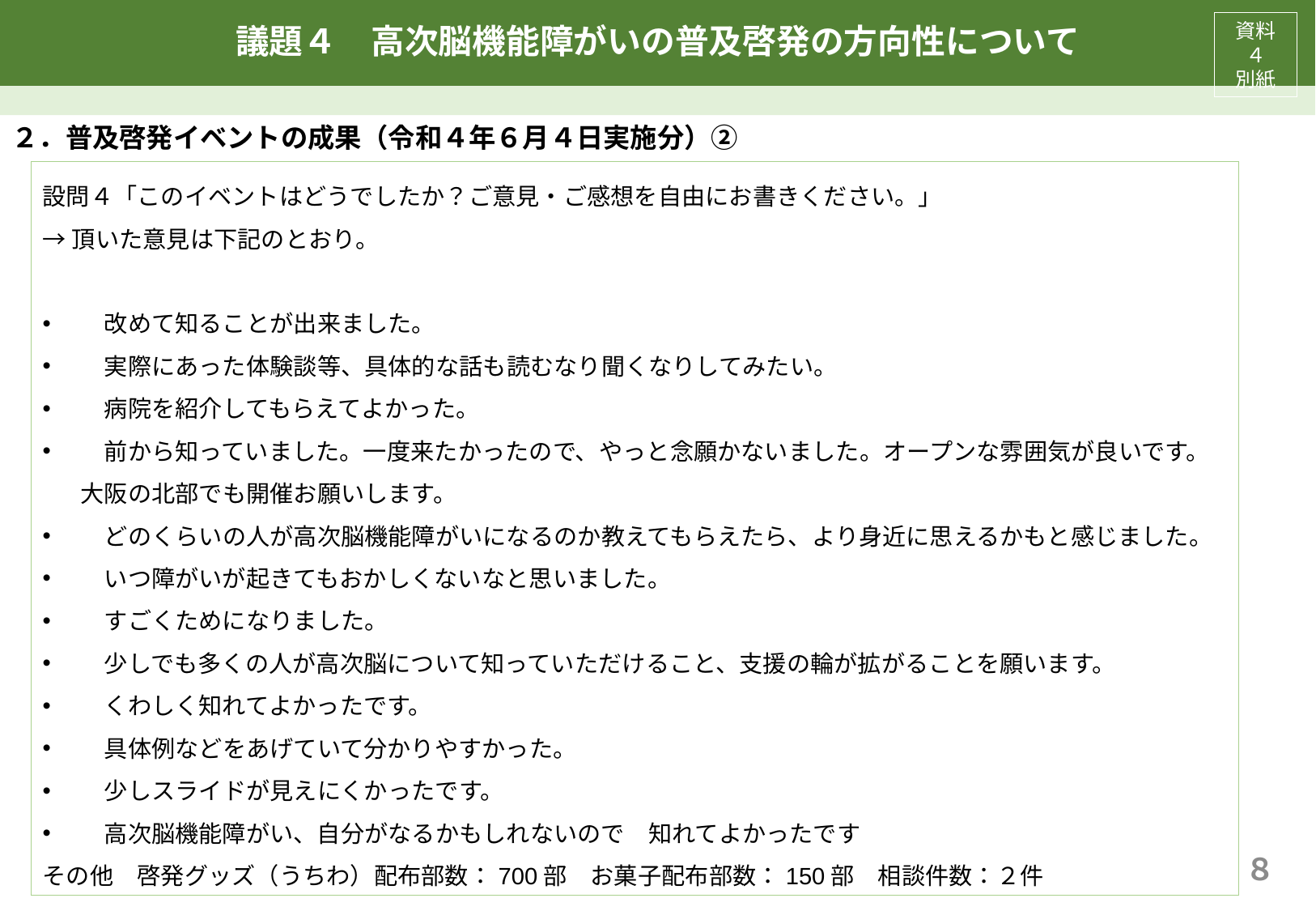

# 議題４　高次脳機能障がいの普及啓発の方向性について
資料４
別紙

２．普及啓発イベントの成果（令和４年６月４日実施分）②

設問４「このイベントはどうでしたか？ご意見・ご感想を自由にお書きください。」
→頂いた意見は下記のとおり。

　改めて知ることが出来ました。
　実際にあった体験談等、具体的な話も読むなり聞くなりしてみたい。
　病院を紹介してもらえてよかった。
　前から知っていました。一度来たかったので、やっと念願かないました。オープンな雰囲気が良いです。大阪の北部でも開催お願いします。
　どのくらいの人が高次脳機能障がいになるのか教えてもらえたら、より身近に思えるかもと感じました。
　いつ障がいが起きてもおかしくないなと思いました。
　すごくためになりました。
　少しでも多くの人が高次脳について知っていただけること、支援の輪が拡がることを願います。
　くわしく知れてよかったです。
　具体例などをあげていて分かりやすかった。
　少しスライドが見えにくかったです。
　高次脳機能障がい、自分がなるかもしれないので　知れてよかったです
その他　啓発グッズ（うちわ）配布部数：700部　お菓子配布部数：150部　相談件数：２件
８